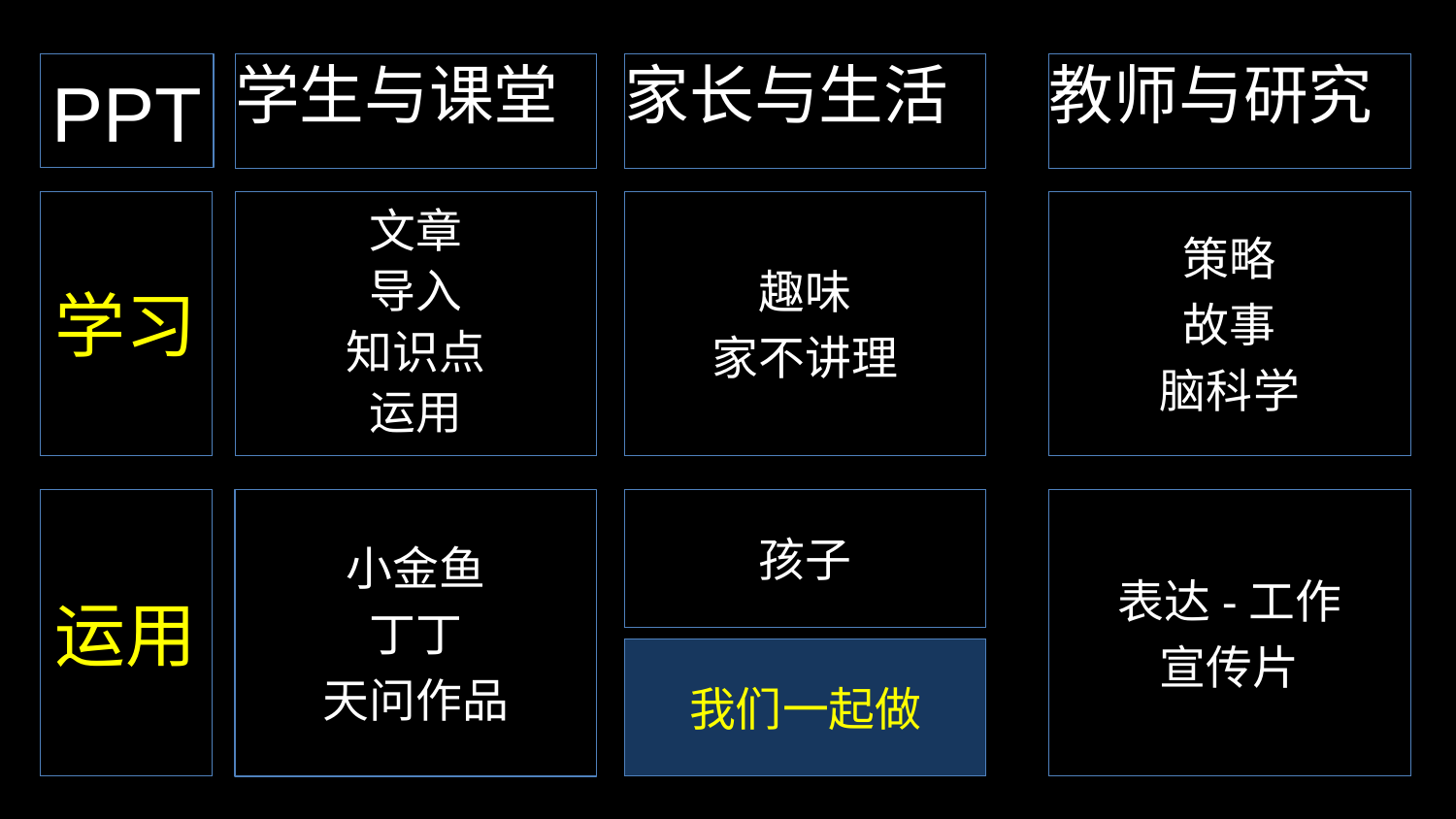

# PPT
学生与课堂
家长与生活
教师与研究
学习
文章
导入
知识点
运用
趣味
家不讲理
策略
故事
脑科学
运用
小金鱼
丁丁
天问作品
孩子
表达-工作
宣传片
我们一起做